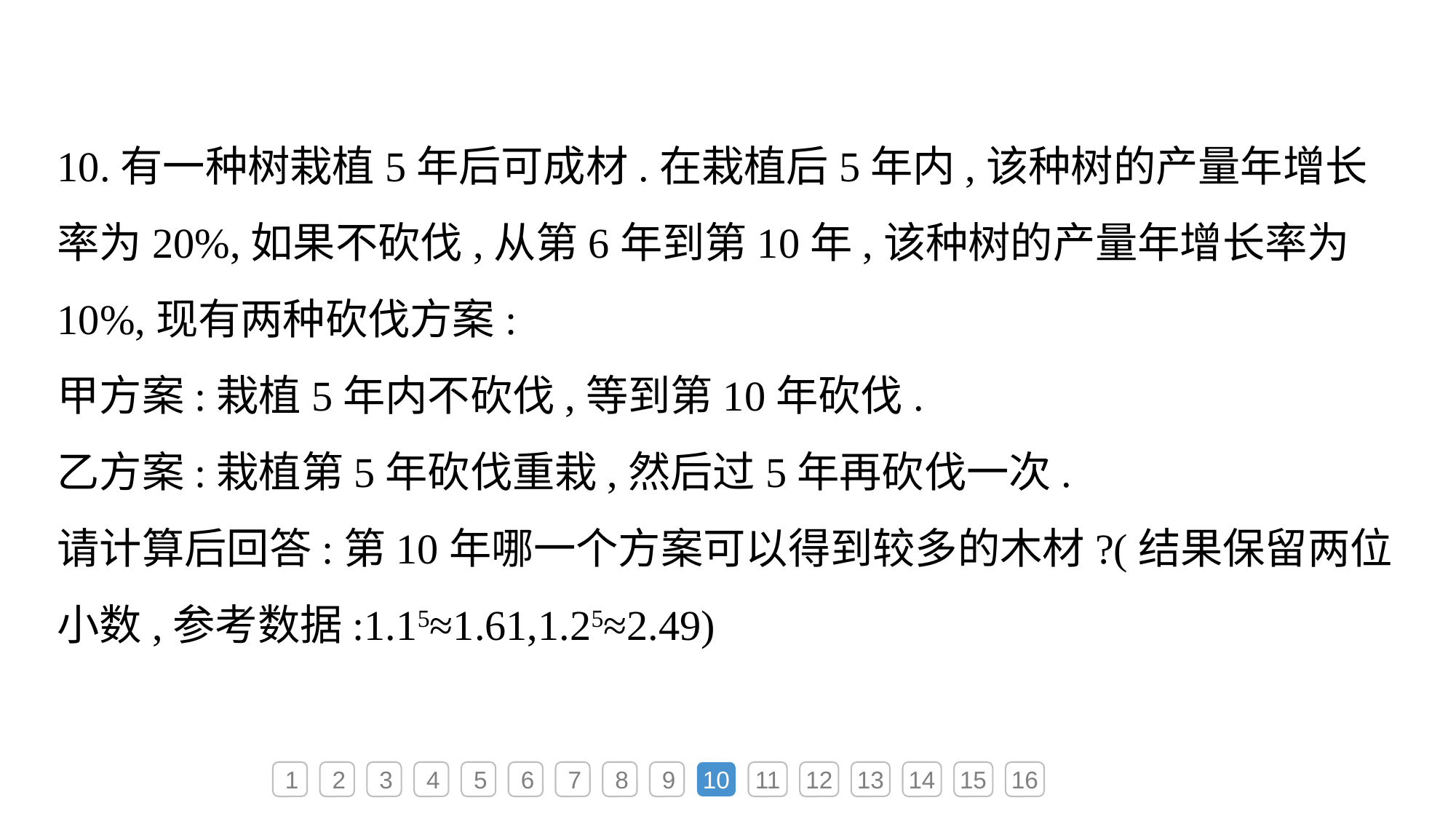

10.有一种树栽植5年后可成材.在栽植后5年内,该种树的产量年增长率为20%,如果不砍伐,从第6年到第10年,该种树的产量年增长率为10%,现有两种砍伐方案:
甲方案:栽植5年内不砍伐,等到第10年砍伐.
乙方案:栽植第5年砍伐重栽,然后过5年再砍伐一次.
请计算后回答:第10年哪一个方案可以得到较多的木材?(结果保留两位小数,参考数据:1.15≈1.61,1.25≈2.49)
1
2
3
4
5
6
7
8
9
10
11
12
13
14
15
16